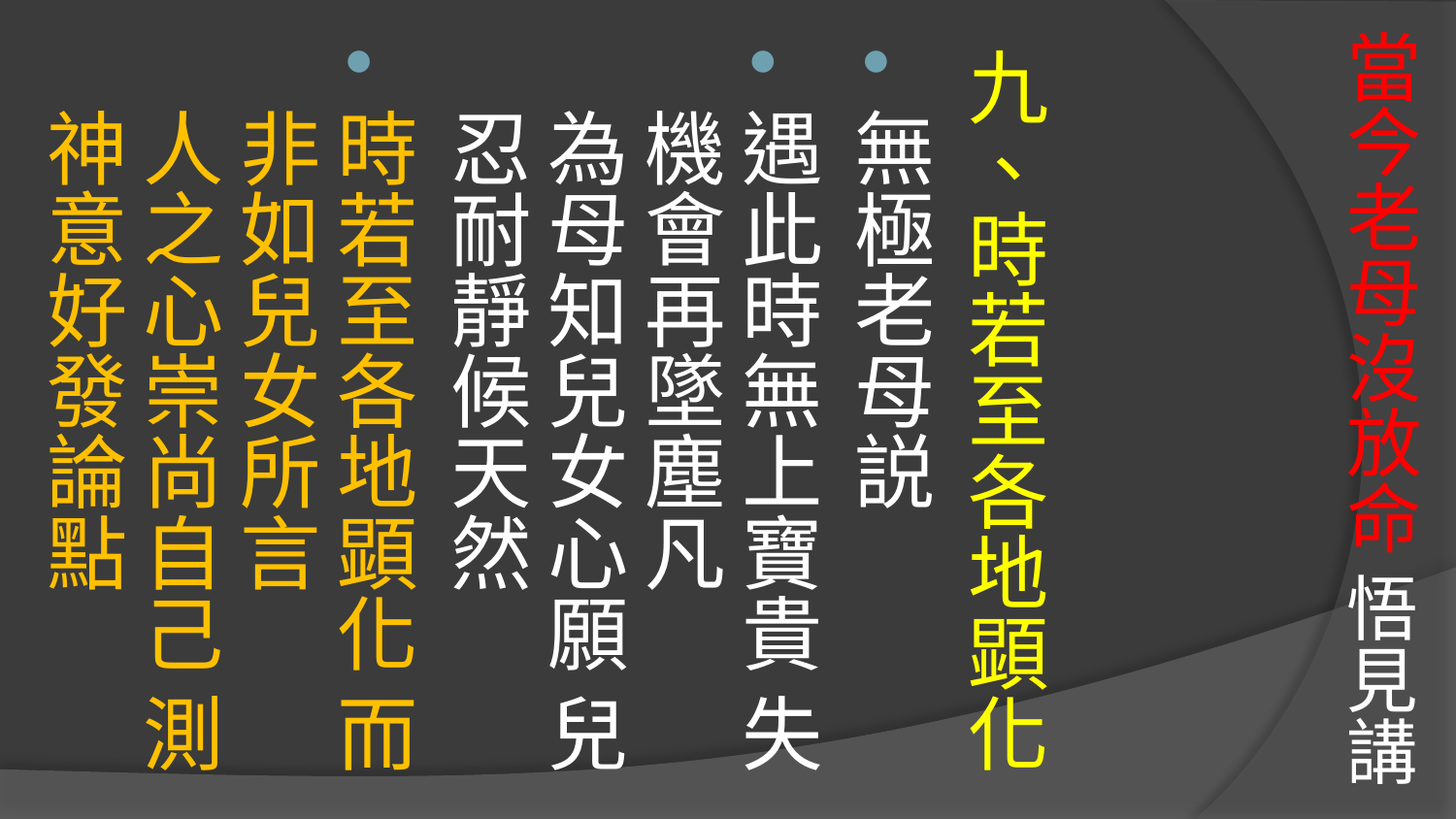

# 當今老母沒放命 悟見講
九、時若至各地顕化
無極老母説
遇此時無上寶貴 失機會再墜塵凡
為母知兒女心願 兒忍耐靜候天然
時若至各地顕化 而非如兒女所言
人之心崇尚自己 測神意好發論點